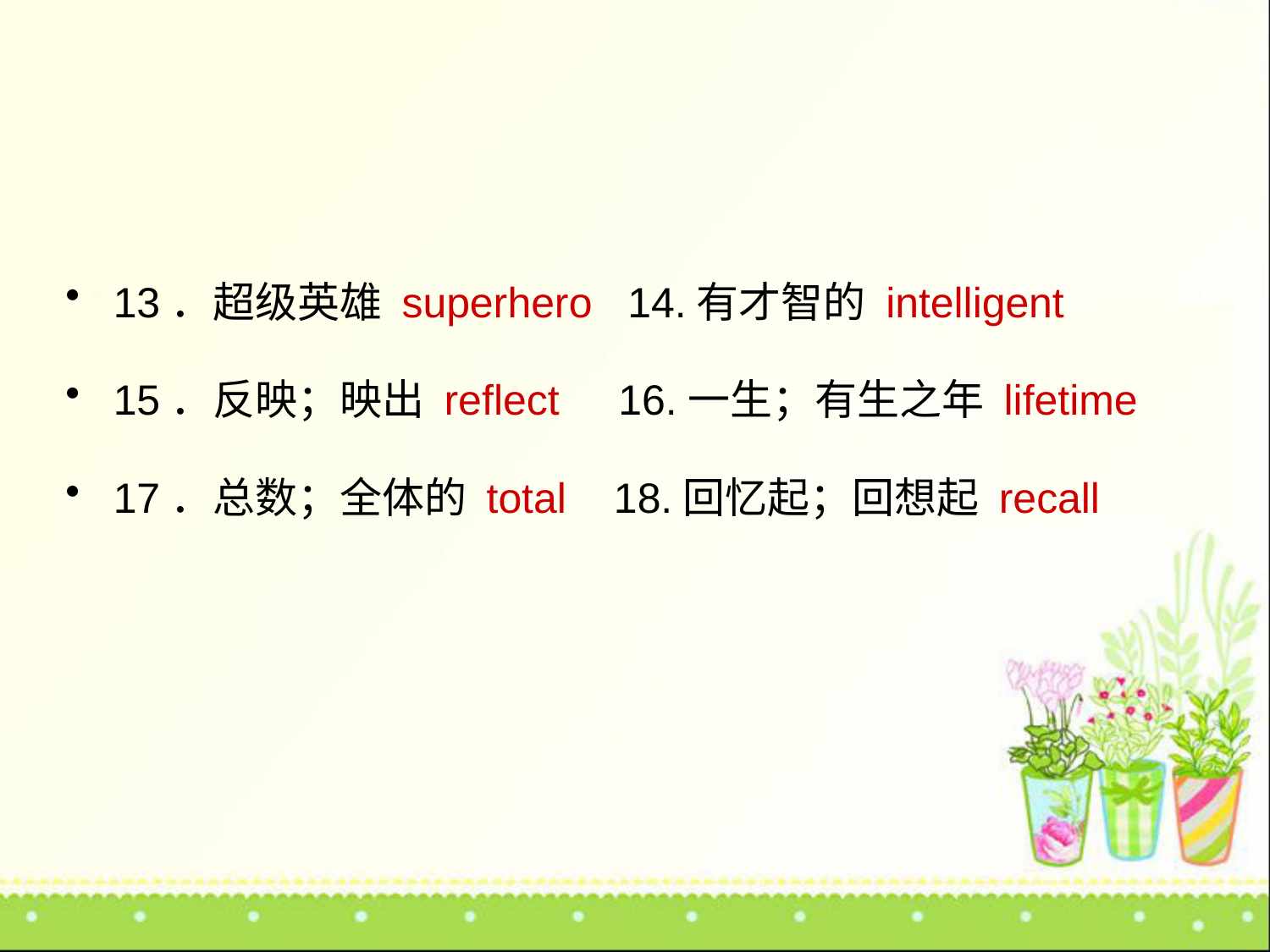

13．超级英雄 superhero   14.有才智的 intelligent

15．反映；映出 reflect     16.一生；有生之年 lifetime

17．总数；全体的 total    18.回忆起；回想起 recall